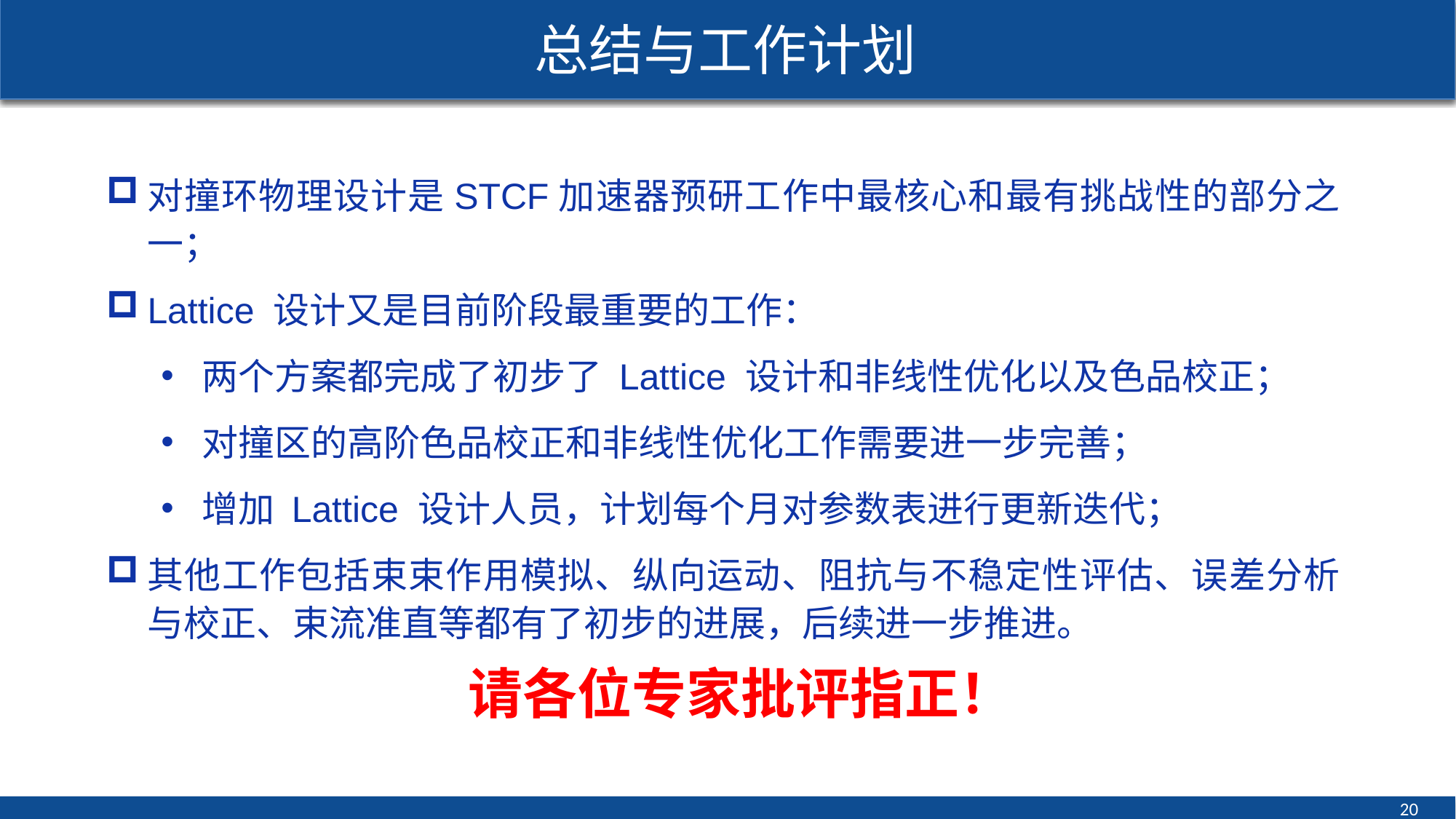

# 总结与工作计划
对撞环物理设计是STCF加速器预研工作中最核心和最有挑战性的部分之一；
Lattice 设计又是目前阶段最重要的工作：
两个方案都完成了初步了 Lattice 设计和非线性优化以及色品校正；
对撞区的高阶色品校正和非线性优化工作需要进一步完善；
增加 Lattice 设计人员，计划每个月对参数表进行更新迭代；
其他工作包括束束作用模拟、纵向运动、阻抗与不稳定性评估、误差分析与校正、束流准直等都有了初步的进展，后续进一步推进。

请各位专家批评指正！